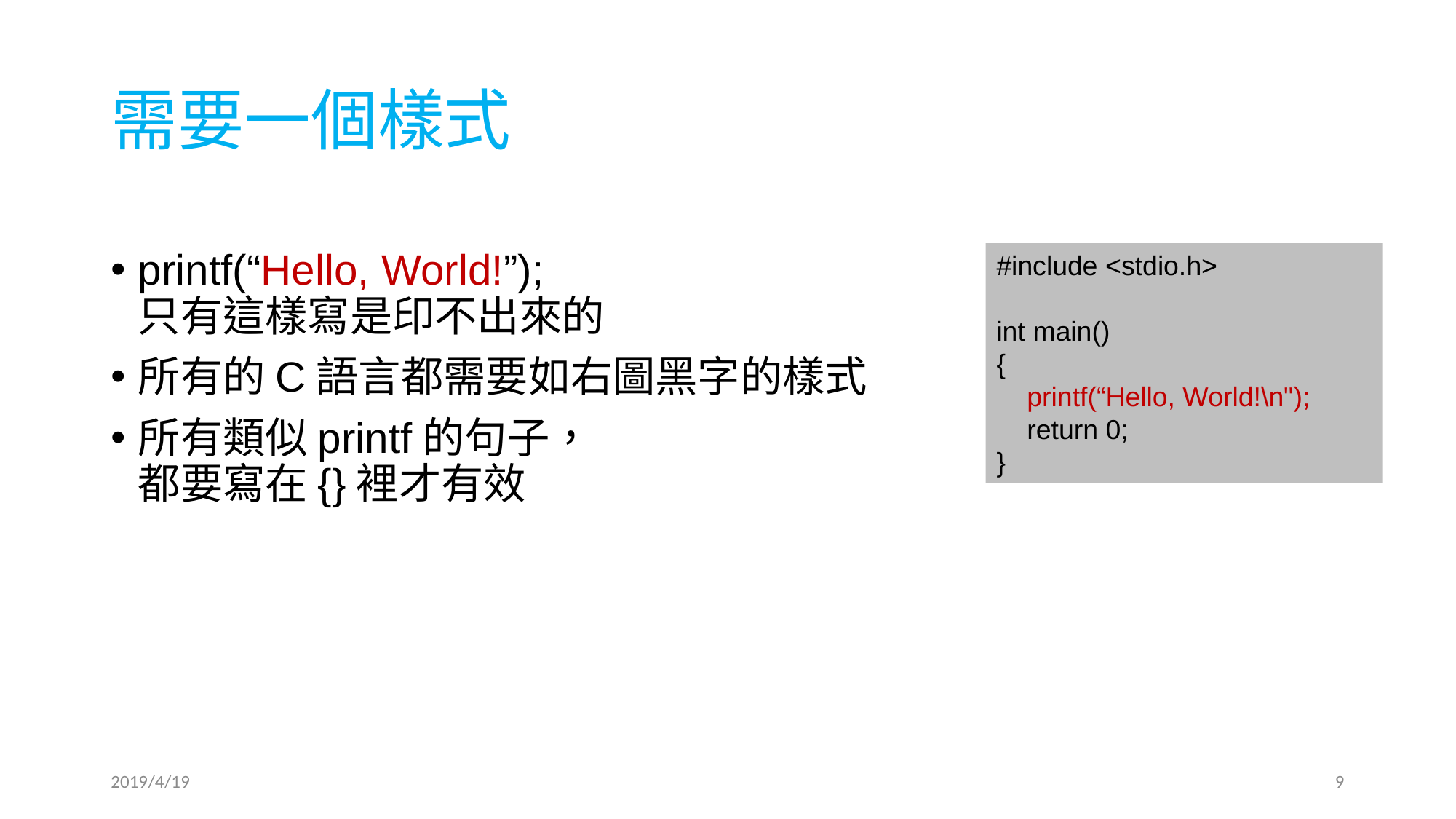

# 需要一個樣式
printf(“Hello, World!”);
只有這樣寫是印不出來的
所有的C語言都需要如右圖黑字的樣式
所有類似printf的句子，
都要寫在{}裡才有效
#include <stdio.h>

int main()
{
    printf(“Hello, World!\n");
    return 0;
}
2019/4/19
9